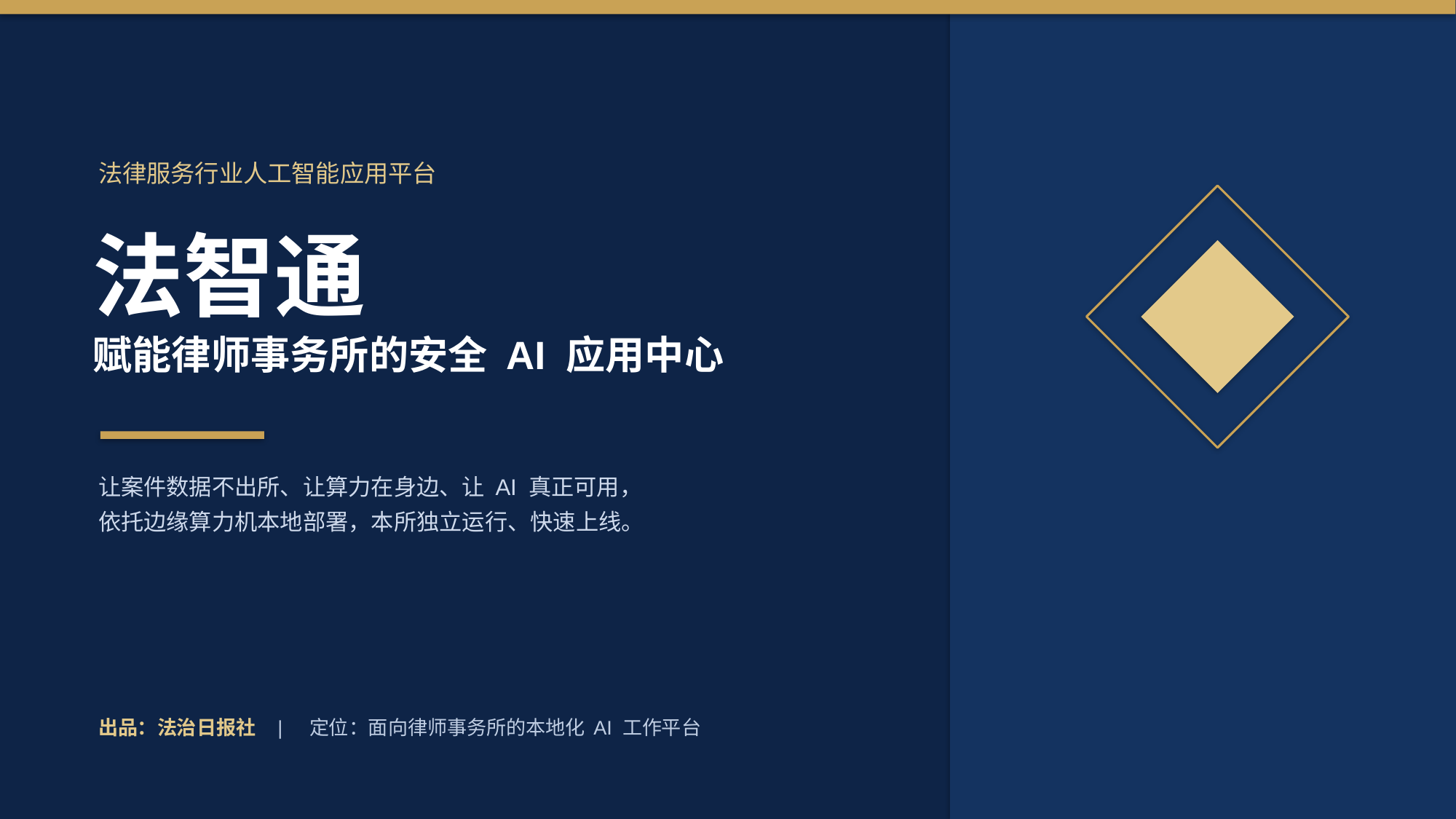

法律服务行业人工智能应用平台

法智通
赋能律师事务所的安全 AI 应用中心

让案件数据不出所、让算力在身边、让 AI 真正可用，
依托边缘算力机本地部署，本所独立运行、快速上线。
出品：法治日报社    |    定位：面向律师事务所的本地化 AI 工作平台